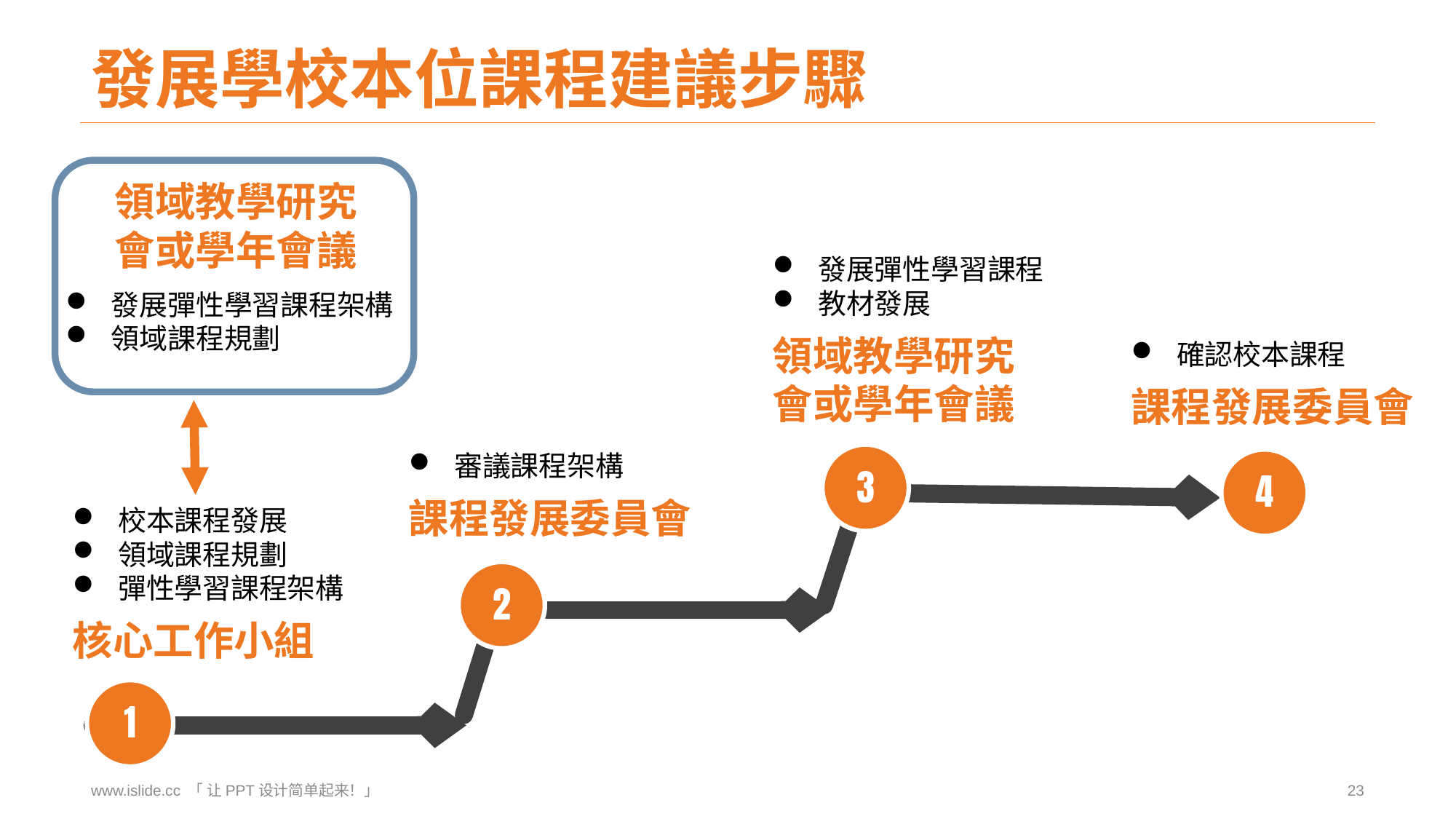

# 發展學校本位課程建議步驟
發展彈性學習課程
教材發展

領域教學研究會或學年會議
確認校本課程
發展彈性學習課程架構
領域課程規劃
審議課程架構
領域教學研究會或學年會議
課程發展委員會
校本課程發展
領域課程規劃
彈性學習課程架構
3
4
課程發展委員會
2
核心工作小組
1
www.islide.cc 「 让PPT设计简单起来！」
23